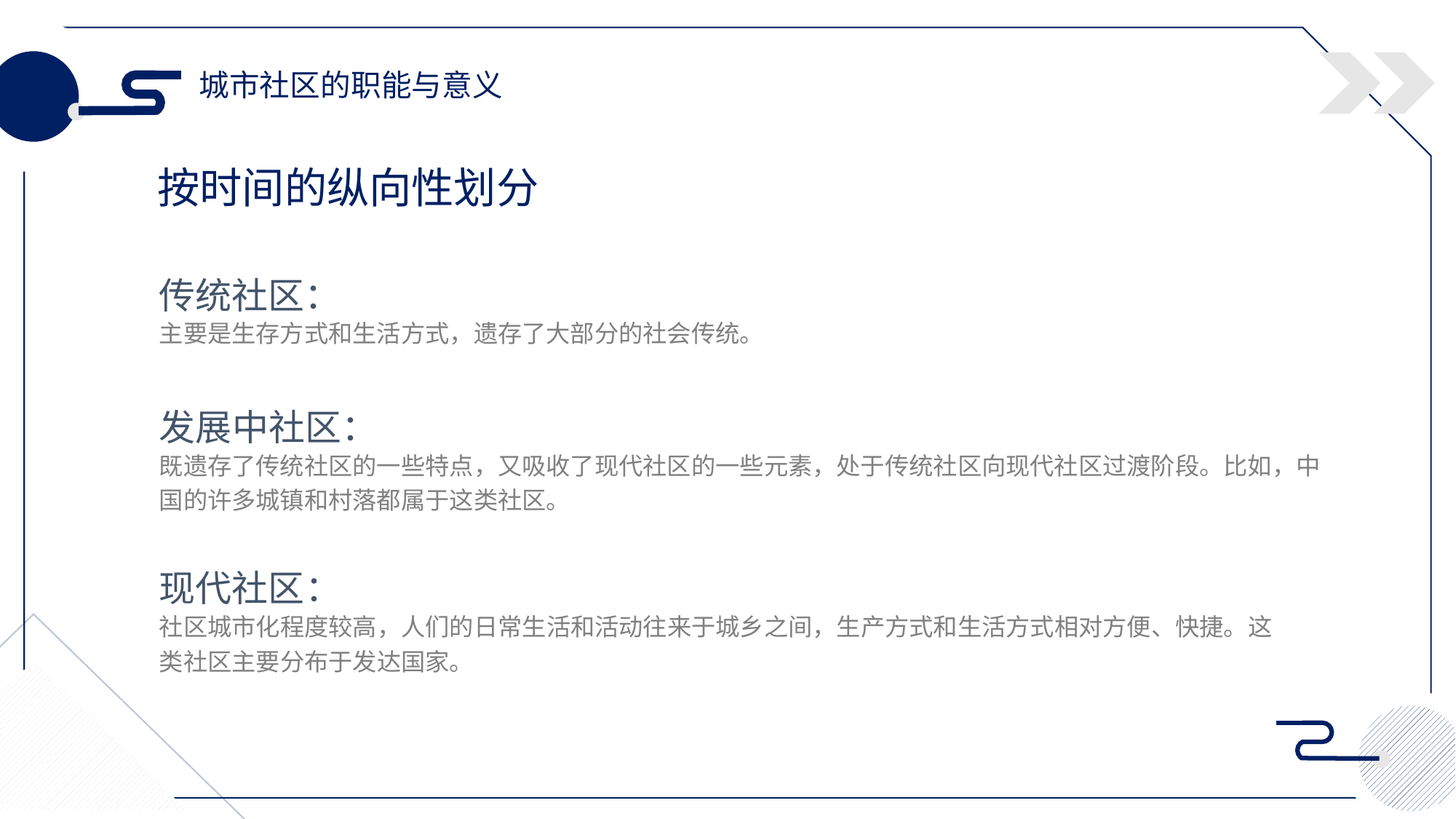

城市社区的职能与意义
按时间的纵向性划分
传统社区：
主要是生存方式和生活方式，遗存了大部分的社会传统。
发展中社区：
既遗存了传统社区的一些特点，又吸收了现代社区的一些元素，处于传统社区向现代社区过渡阶段。比如，中国的许多城镇和村落都属于这类社区。
现代社区：
社区城市化程度较高，人们的日常生活和活动往来于城乡之间，生产方式和生活方式相对方便、快捷。这类社区主要分布于发达国家。